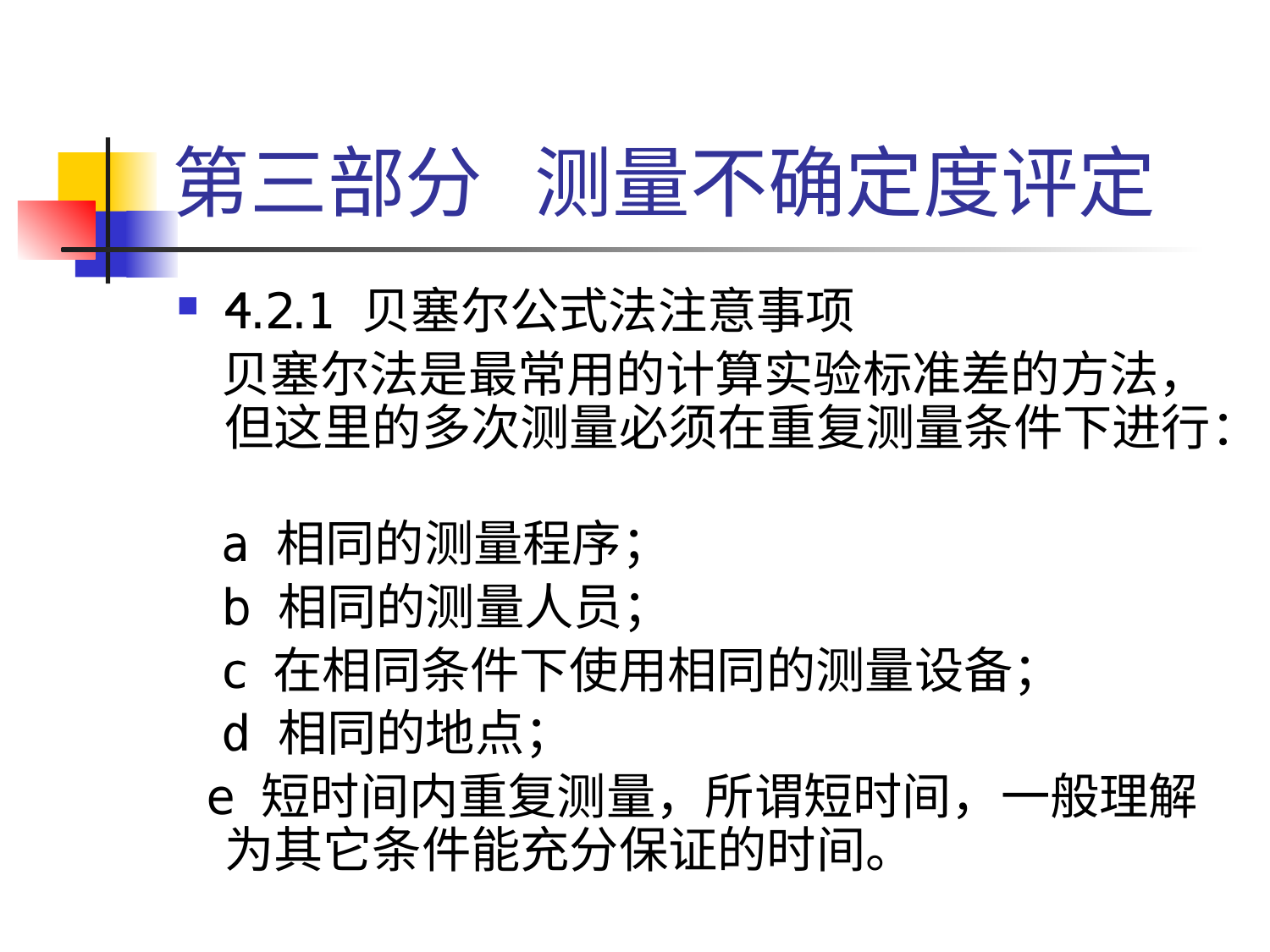

# 第三部分   测量不确定度评定
4.2.1 贝塞尔公式法注意事项
   贝塞尔法是最常用的计算实验标准差的方法，但这里的多次测量必须在重复测量条件下进行：
   a 相同的测量程序；
   b 相同的测量人员；
   c 在相同条件下使用相同的测量设备；
   d 相同的地点；
  e 短时间内重复测量，所谓短时间，一般理解  为其它条件能充分保证的时间。